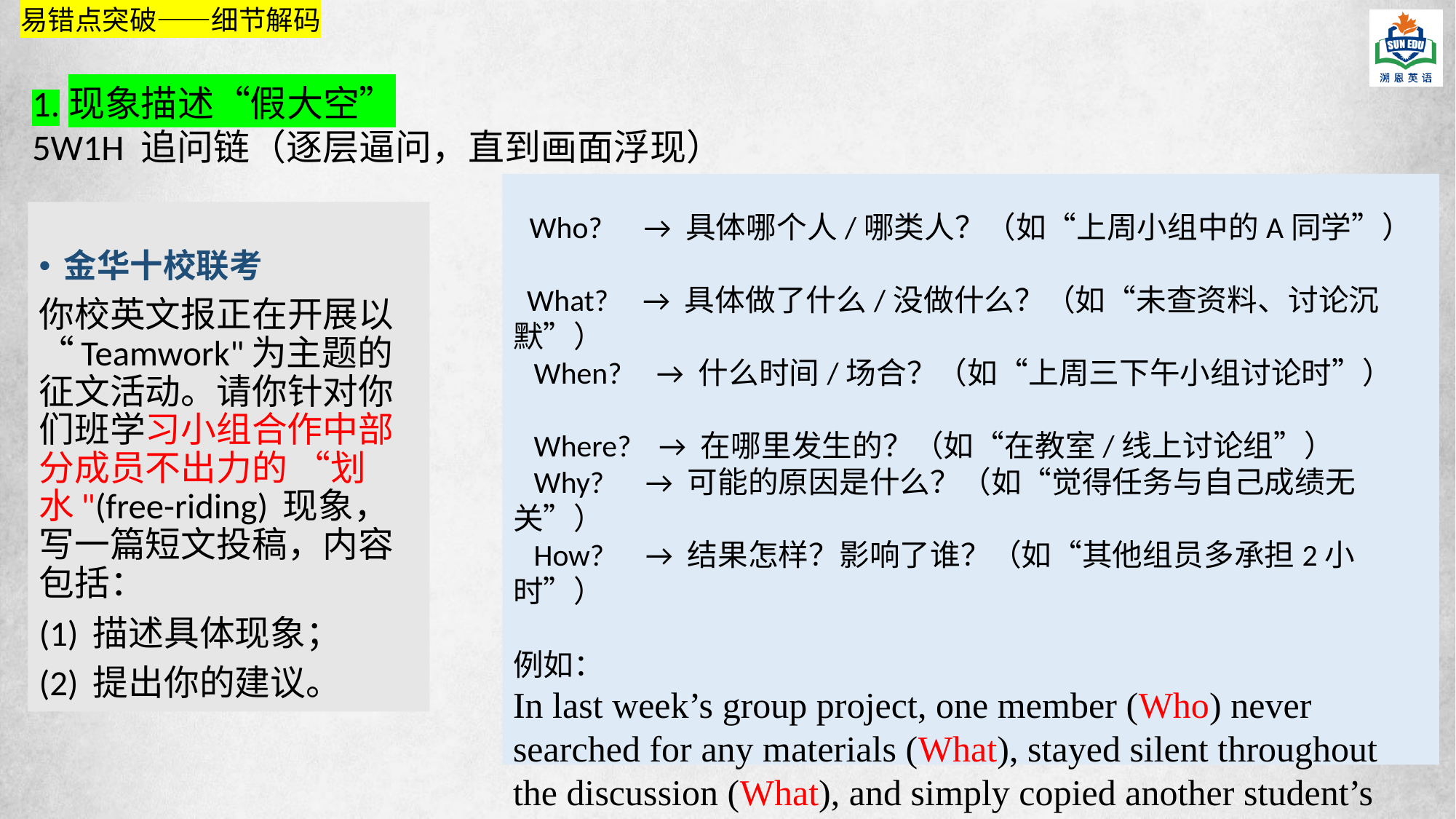

易错点突破——细节解码
1.现象描述“假大空”
5W1H 追问链（逐层逼问，直到画面浮现）

   Who?      → 具体哪个人/哪类人？（如“上周小组中的A同学”）
  What?     → 具体做了什么/没做什么？（如“未查资料、讨论沉默”）
   When?     → 什么时间/场合？（如“上周三下午小组讨论时”）
   Where?    → 在哪里发生的？（如“在教室/线上讨论组”）
   Why?      → 可能的原因是什么？（如“觉得任务与自己成绩无关”）
   How?      → 结果怎样？影响了谁？（如“其他组员多承担2小时”）

例如：
In last week’s group project, one member (Who) never searched for any materials (What), stayed silent throughout the discussion (What), and simply copied another student’s conclusion (How).

金华十校联考
你校英文报正在开展以 “Teamwork"为主题的征文活动。请你针对你们班学习小组合作中部分成员不出力的 “划水"(free-riding) 现象，写一篇短文投稿，内容包括：
(1) 描述具体现象；
(2) 提出你的建议。